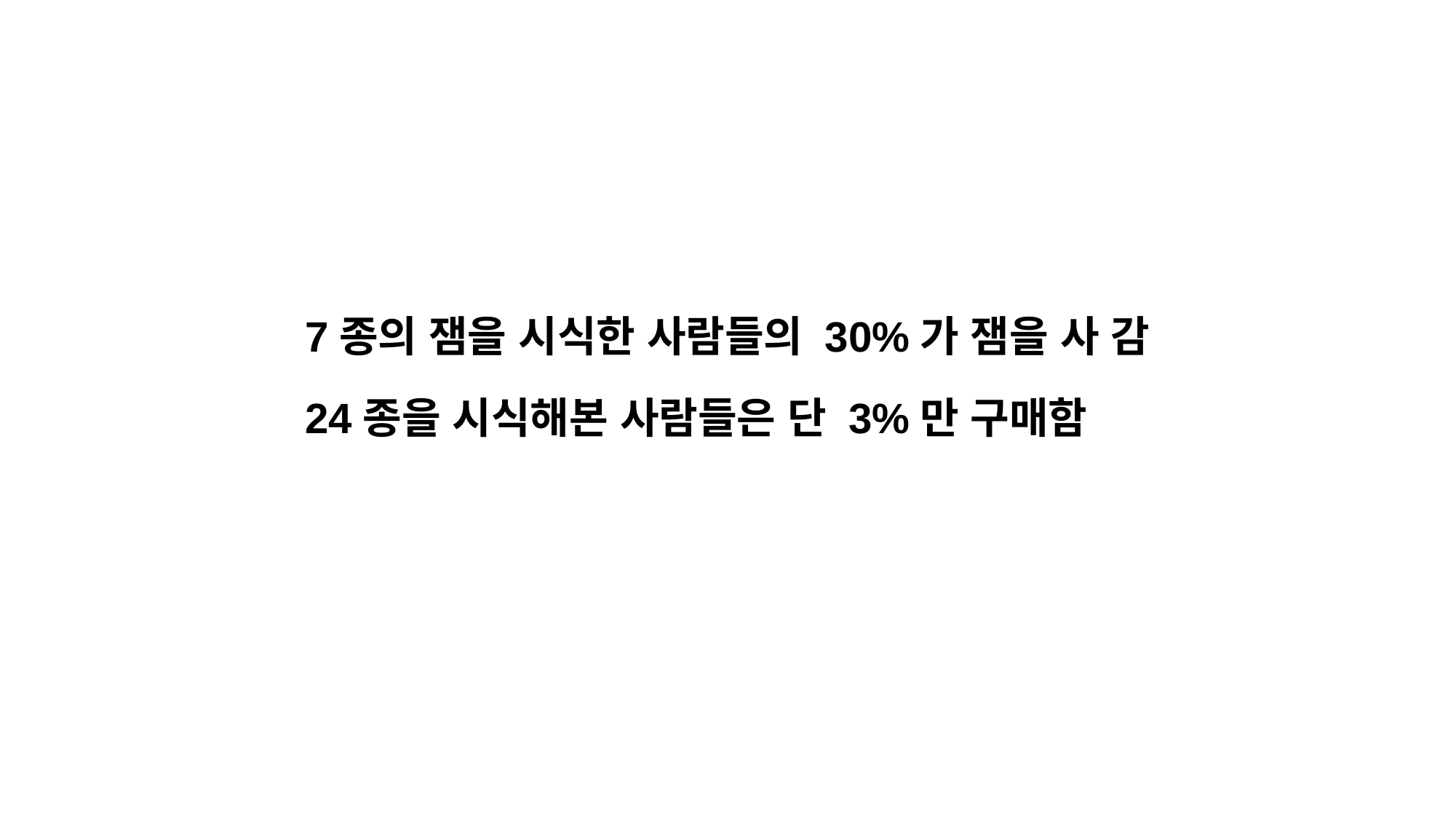

7종의 잼을 시식한 사람들의 30%가 잼을 사 감
24종을 시식해본 사람들은 단 3%만 구매함